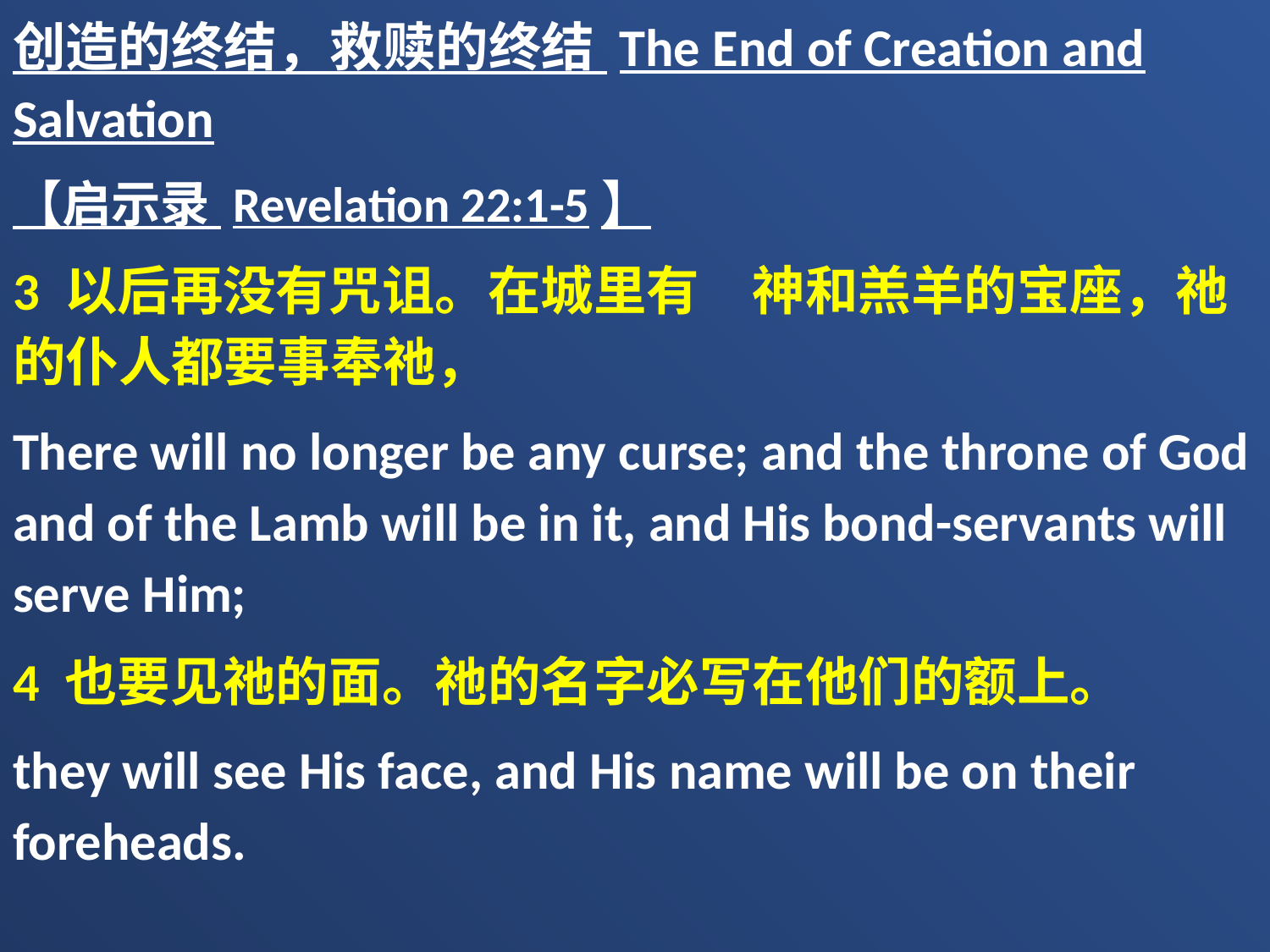

创造的终结，救赎的终结 The End of Creation and Salvation
【启示录 Revelation 22:1-5】
3 以后再没有咒诅。在城里有　神和羔羊的宝座，祂的仆人都要事奉祂，
There will no longer be any curse; and the throne of God and of the Lamb will be in it, and His bond-servants will serve Him;
4 也要见祂的面。祂的名字必写在他们的额上。
they will see His face, and His name will be on their foreheads.